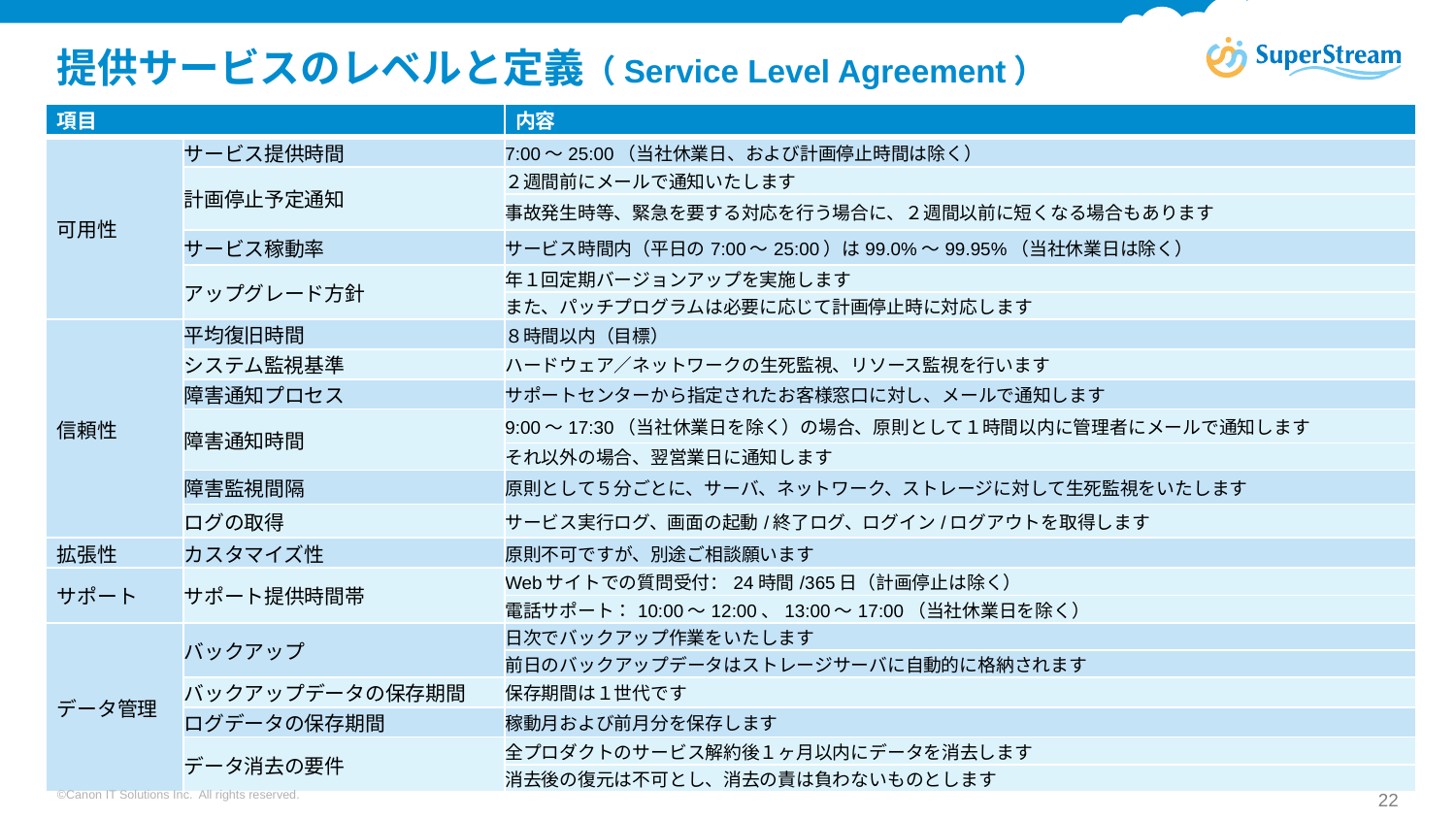

# 提供サービスのレベルと定義（Service Level Agreement）
| 項目 |  | 内容 |
| --- | --- | --- |
| 可用性 | サービス提供時間 | 7:00～25:00（当社休業日、および計画停止時間は除く） |
|  | 計画停止予定通知 | ２週間前にメールで通知いたします |
|  |  | 事故発生時等、緊急を要する対応を行う場合に、２週間以前に短くなる場合もあります |
|  | サービス稼動率 | サービス時間内（平日の7:00～25:00）は99.0%～99.95%（当社休業日は除く） |
|  | アップグレード方針 | 年１回定期バージョンアップを実施します |
|  |  | また、パッチプログラムは必要に応じて計画停止時に対応します |
| 信頼性 | 平均復旧時間 | ８時間以内（目標） |
|  | システム監視基準 | ハードウェア／ネットワークの生死監視、リソース監視を行います |
|  | 障害通知プロセス | サポートセンターから指定されたお客様窓口に対し、メールで通知します |
|  | 障害通知時間 | 9:00～17:30（当社休業日を除く）の場合、原則として１時間以内に管理者にメールで通知します |
|  |  | それ以外の場合、翌営業日に通知します |
|  | 障害監視間隔 | 原則として５分ごとに、サーバ、ネットワーク、ストレージに対して生死監視をいたします |
|  | ログの取得 | サービス実行ログ、画面の起動/終了ログ、ログイン/ログアウトを取得します |
| 拡張性 | カスタマイズ性 | 原則不可ですが、別途ご相談願います |
| サポート | サポート提供時間帯 | Webサイトでの質問受付：24時間/365日（計画停止は除く） |
|  |  | 電話サポート：10:00～12:00、13:00～17:00（当社休業日を除く） |
| データ管理 | バックアップ | 日次でバックアップ作業をいたします |
|  |  | 前日のバックアップデータはストレージサーバに自動的に格納されます |
|  | バックアップデータの保存期間 | 保存期間は１世代です |
|  | ログデータの保存期間 | 稼動月および前月分を保存します |
|  | データ消去の要件 | 全プロダクトのサービス解約後１ヶ月以内にデータを消去します |
|  |  | 消去後の復元は不可とし、消去の責は負わないものとします |
©Canon IT Solutions Inc.  All rights reserved.
22